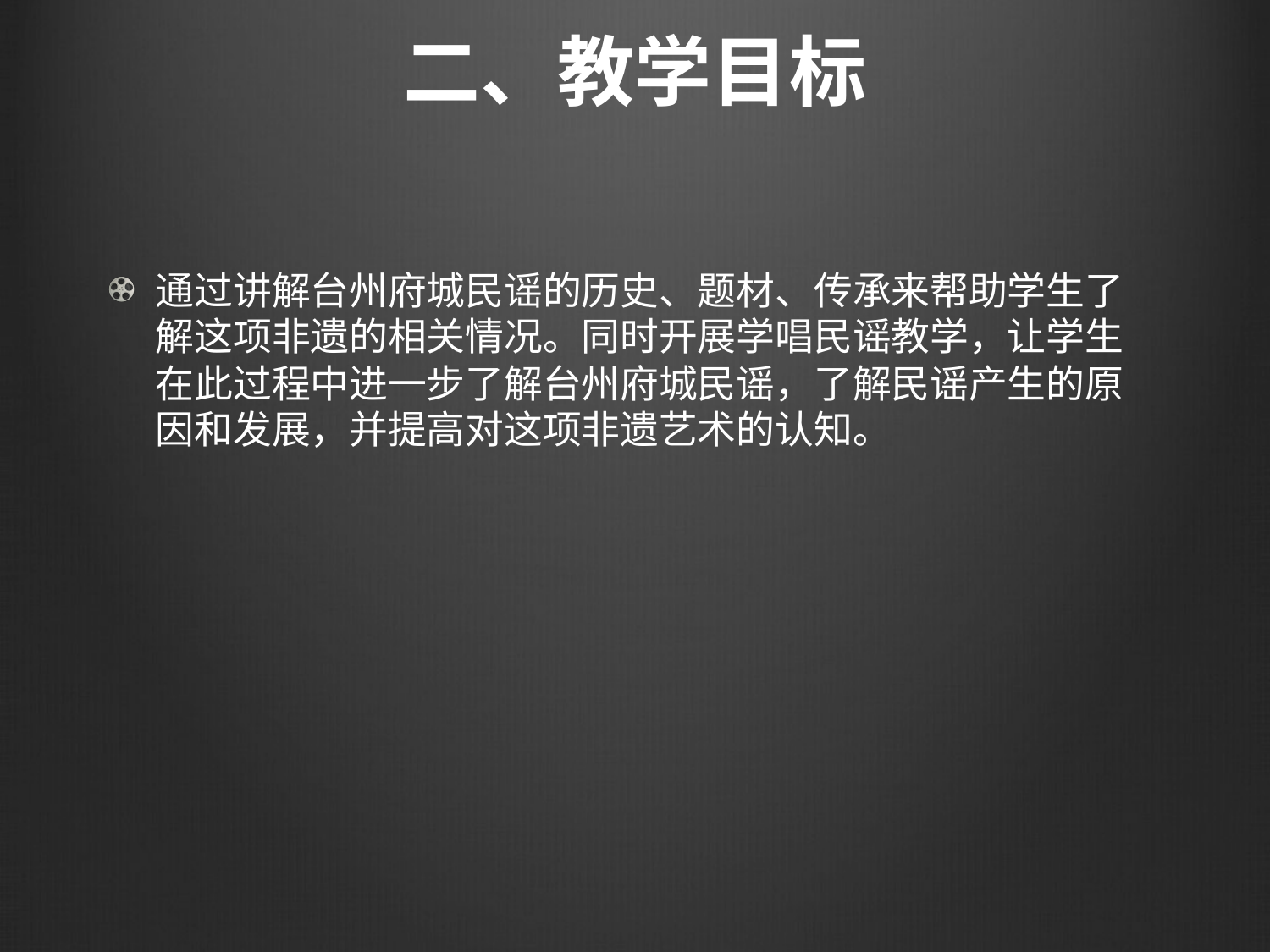

# 二、教学目标
通过讲解台州府城民谣的历史、题材、传承来帮助学生了解这项非遗的相关情况。同时开展学唱民谣教学，让学生在此过程中进一步了解台州府城民谣，了解民谣产生的原因和发展，并提高对这项非遗艺术的认知。